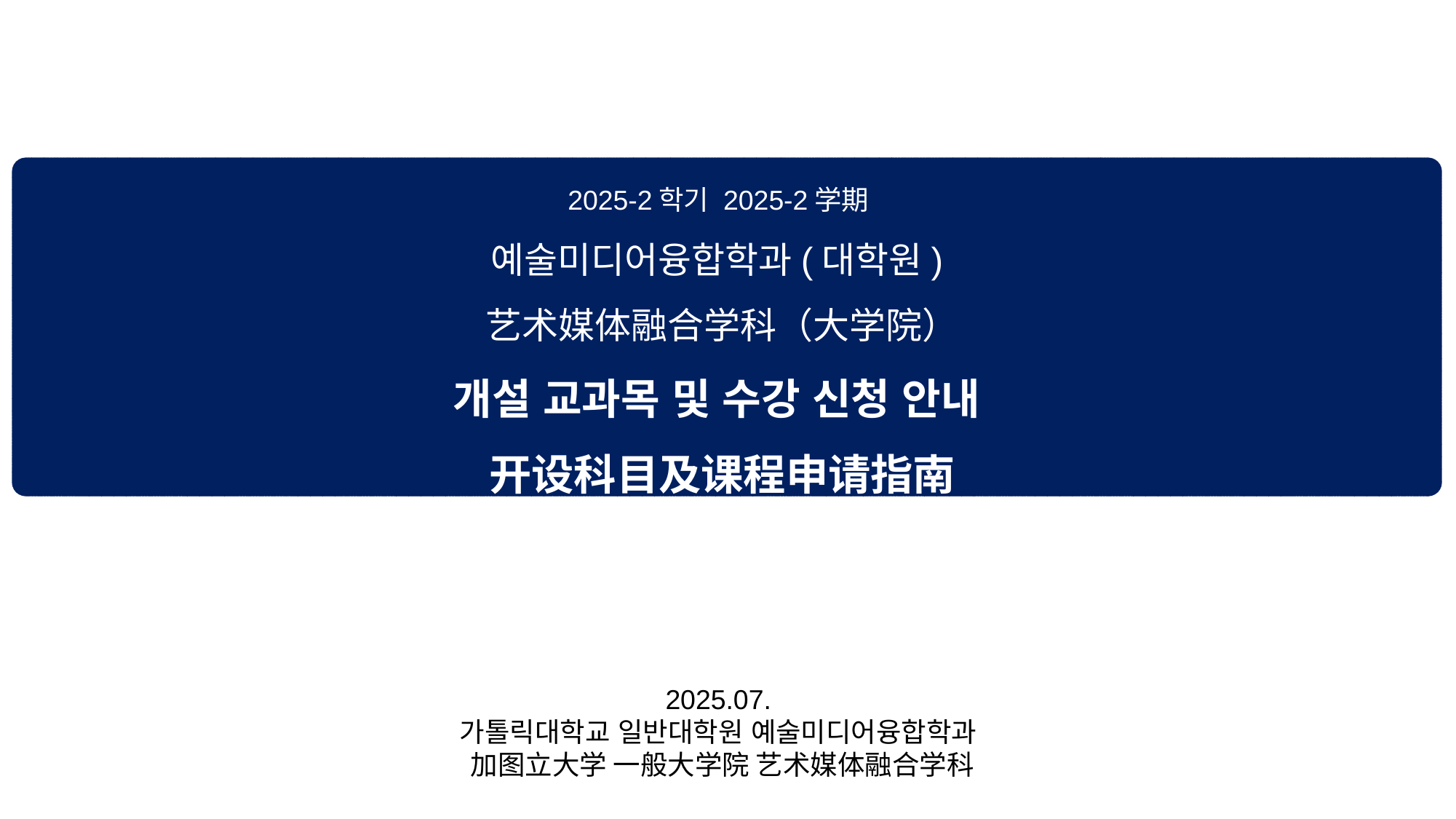

2025-2학기 2025-2学期
예술미디어융합학과(대학원)
艺术媒体融合学科（大学院）
개설 교과목 및 수강 신청 안내
开设科目及课程申请指南
2025.07.
가톨릭대학교 일반대학원 예술미디어융합학과
加图立大学 一般大学院 艺术媒体融合学科